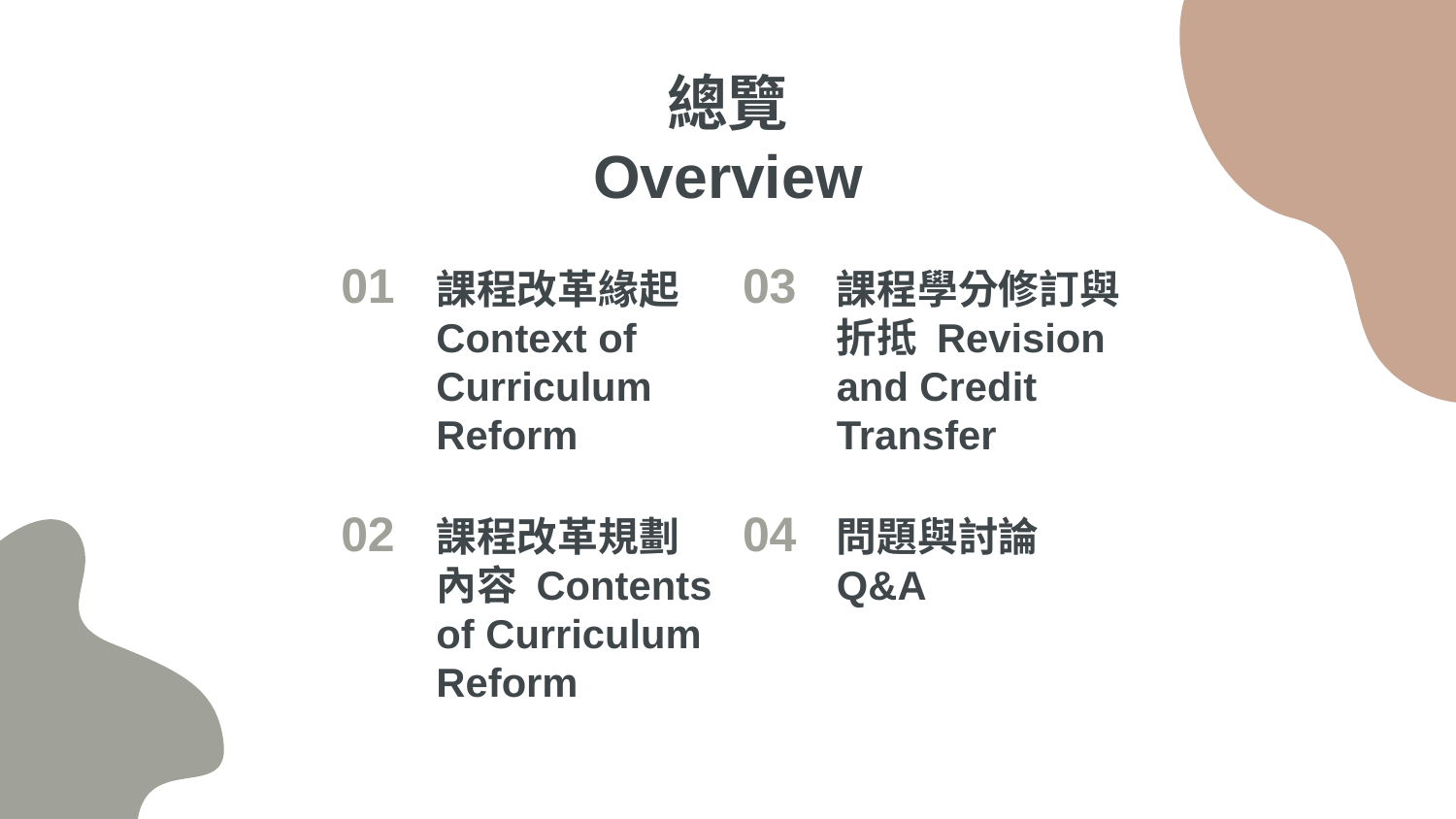

# 總覽 Overview
課程學分修訂與折抵 Revision and Credit Transfer

01
課程改革緣起 Context of Curriculum Reform
03
02
04
課程改革規劃內容 Contents of Curriculum Reform
問題與討論Q&A